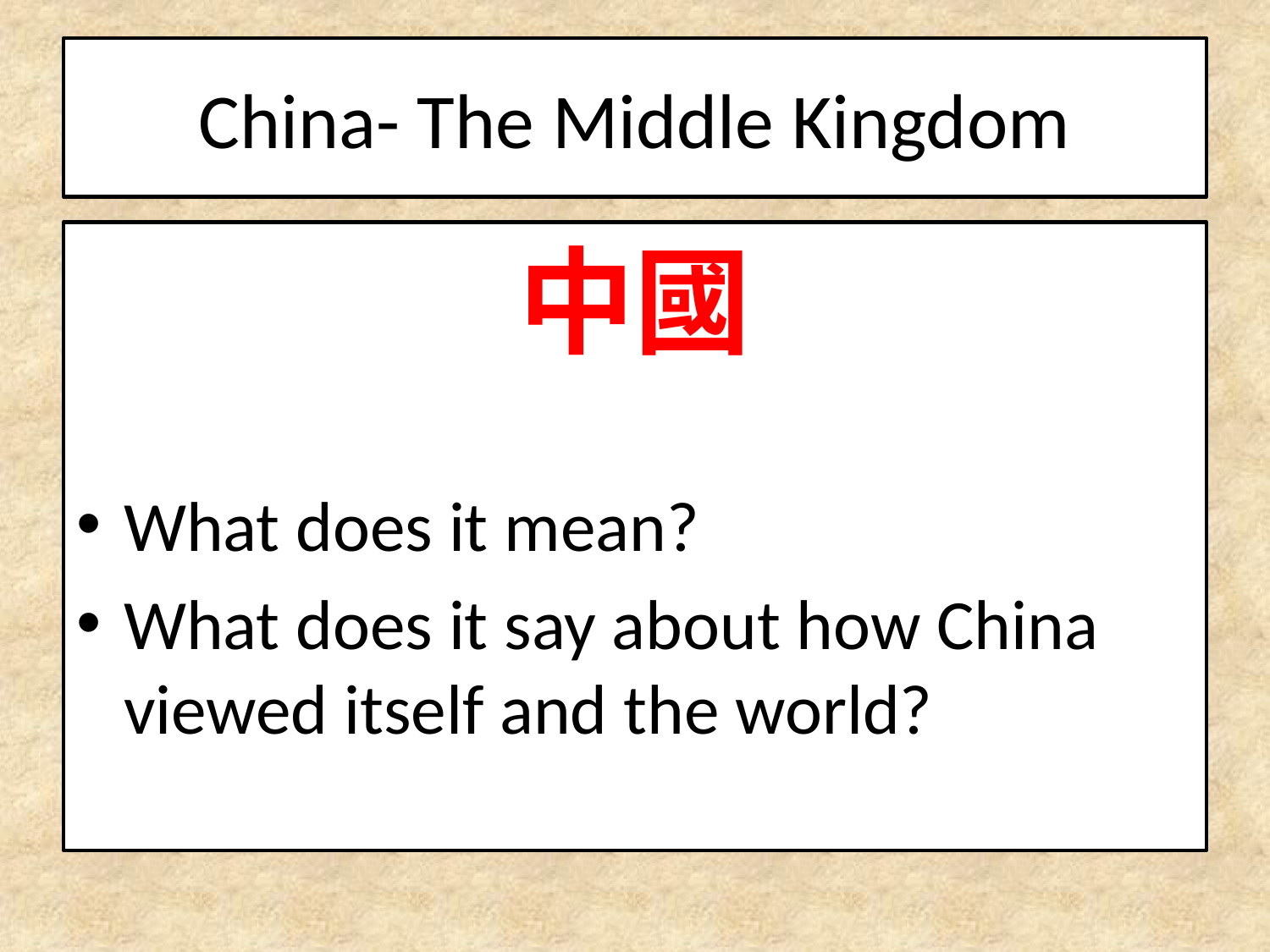

# China- The Middle Kingdom
中國

What does it mean?
What does it say about how China viewed itself and the world?